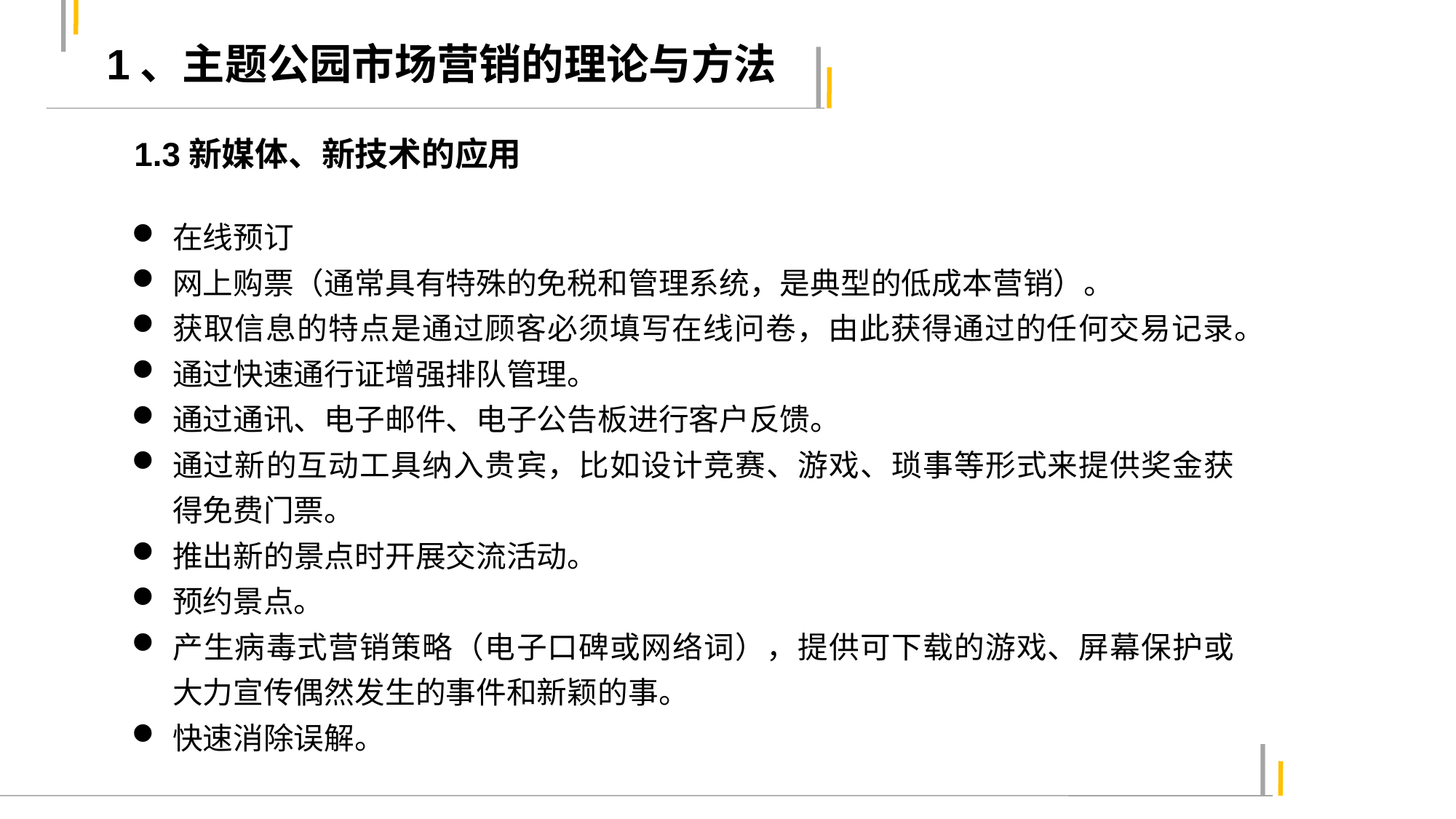

1、主题公园市场营销的理论与方法

1.3新媒体、新技术的应用
在线预订
网上购票（通常具有特殊的免税和管理系统，是典型的低成本营销）。
获取信息的特点是通过顾客必须填写在线问卷，由此获得通过的任何交易记录。
通过快速通行证增强排队管理。
通过通讯、电子邮件、电子公告板进行客户反馈。
通过新的互动工具纳入贵宾，比如设计竞赛、游戏、琐事等形式来提供奖金获得免费门票。
推出新的景点时开展交流活动。
预约景点。
产生病毒式营销策略（电子口碑或网络词），提供可下载的游戏、屏幕保护或大力宣传偶然发生的事件和新颖的事。
快速消除误解。